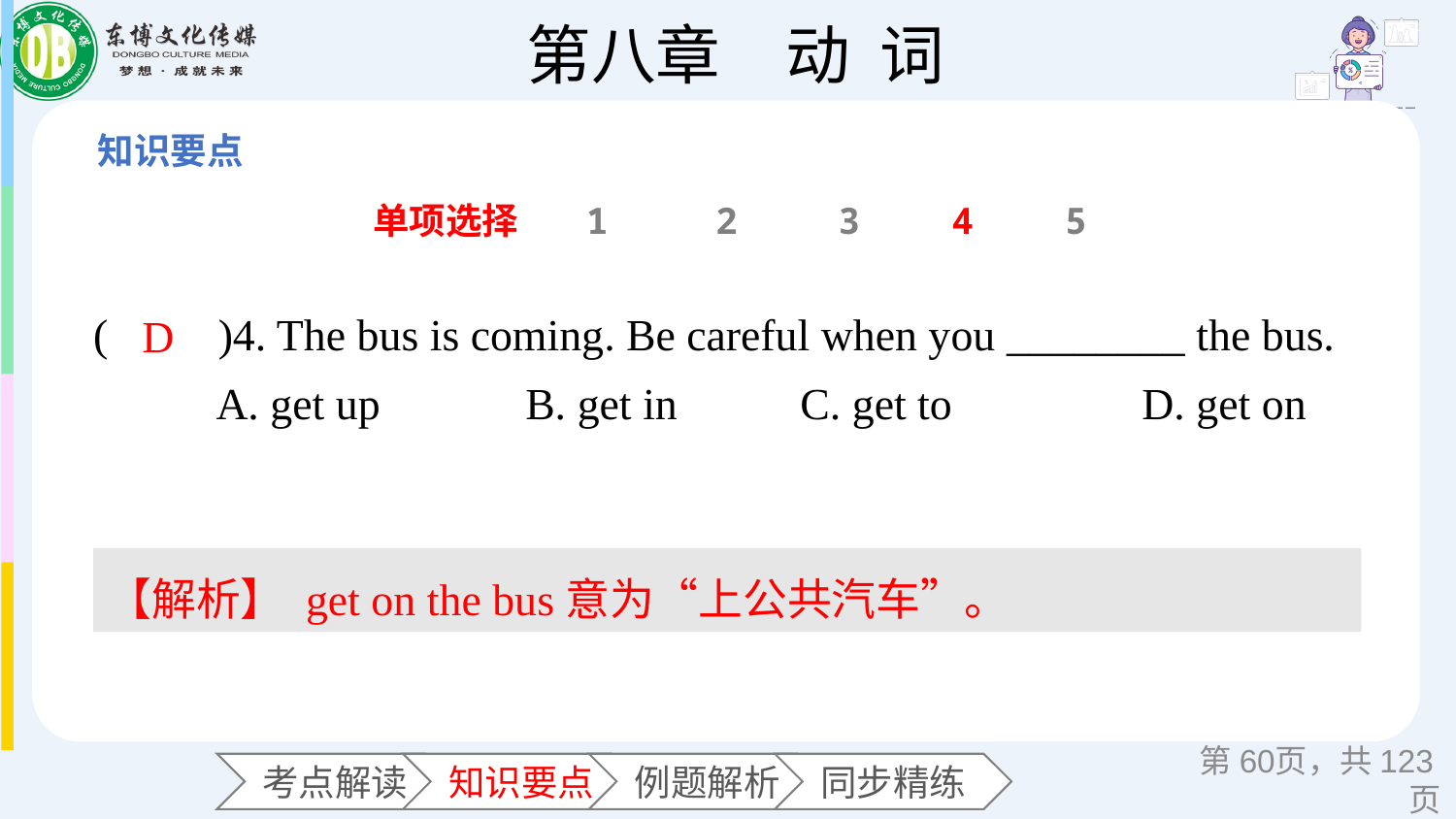

单项选择
1
2
3
4
5
(　　)4. The bus is coming. Be careful when you ________ the bus.
           A. get up             B. get in           C. get to                 D. get on
D
【解析】 get on the bus意为“上公共汽车”。
第60页，共123页